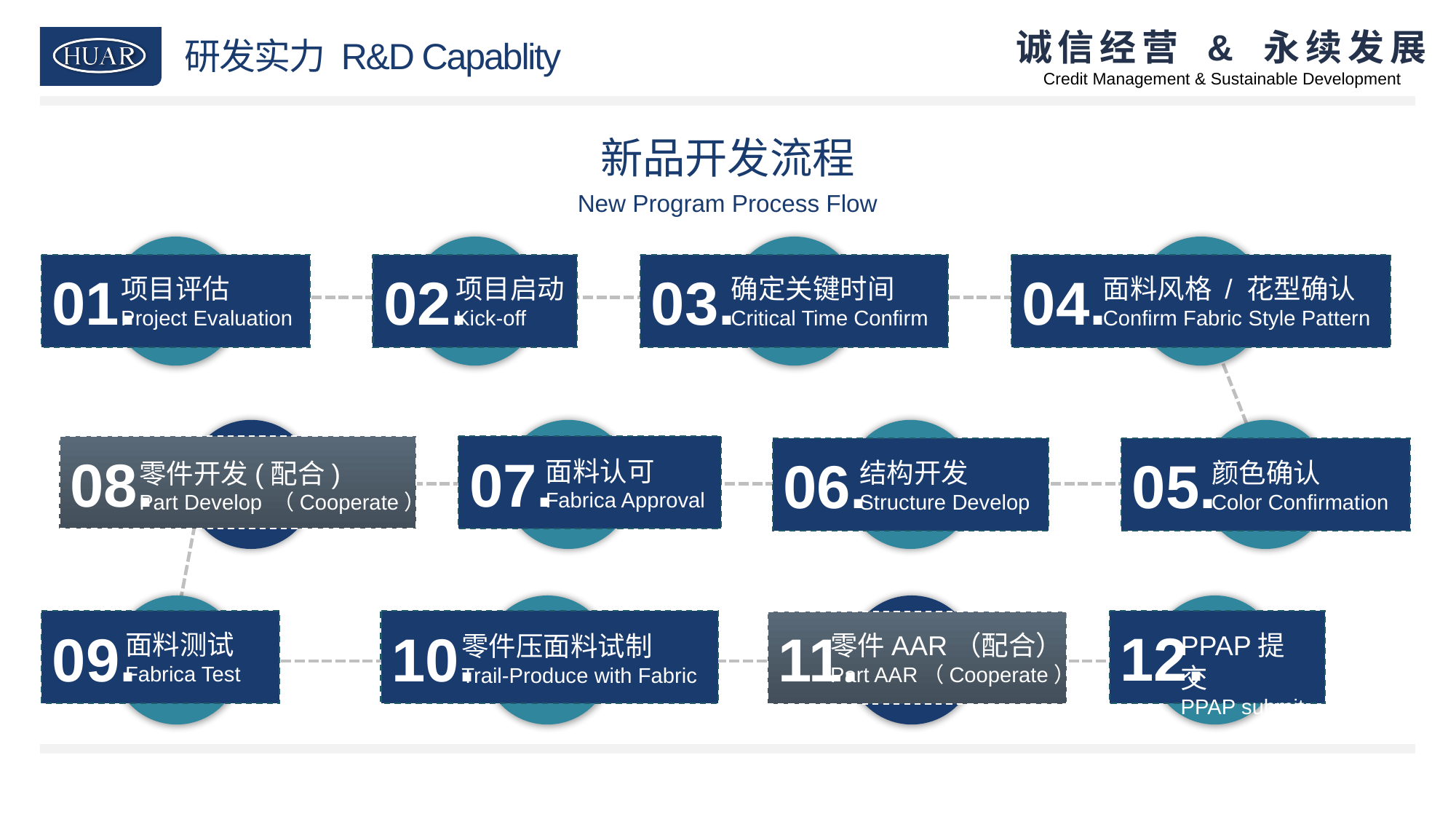

研发实力 R&D Capablity
新品开发流程
New Program Process Flow

01.
项目评估
Project Evaluation
02.
项目启动
Kick-off
03.
确定关键时间
Critical Time Confirm
04.
面料风格 / 花型确认
Confirm Fabric Style Pattern

08.
零件开发(配合)
Part Develop （Cooperate）
07.
面料认可
Fabrica Approval
06.
结构开发
Structure Develop
05.
颜色确认
Color Confirmation

12.
PPAP提交
PPAP submit
09.
面料测试
Fabrica Test
10.
零件压面料试制
Trail-Produce with Fabric
11.
零件AAR（配合）
Part AAR（Cooperate）